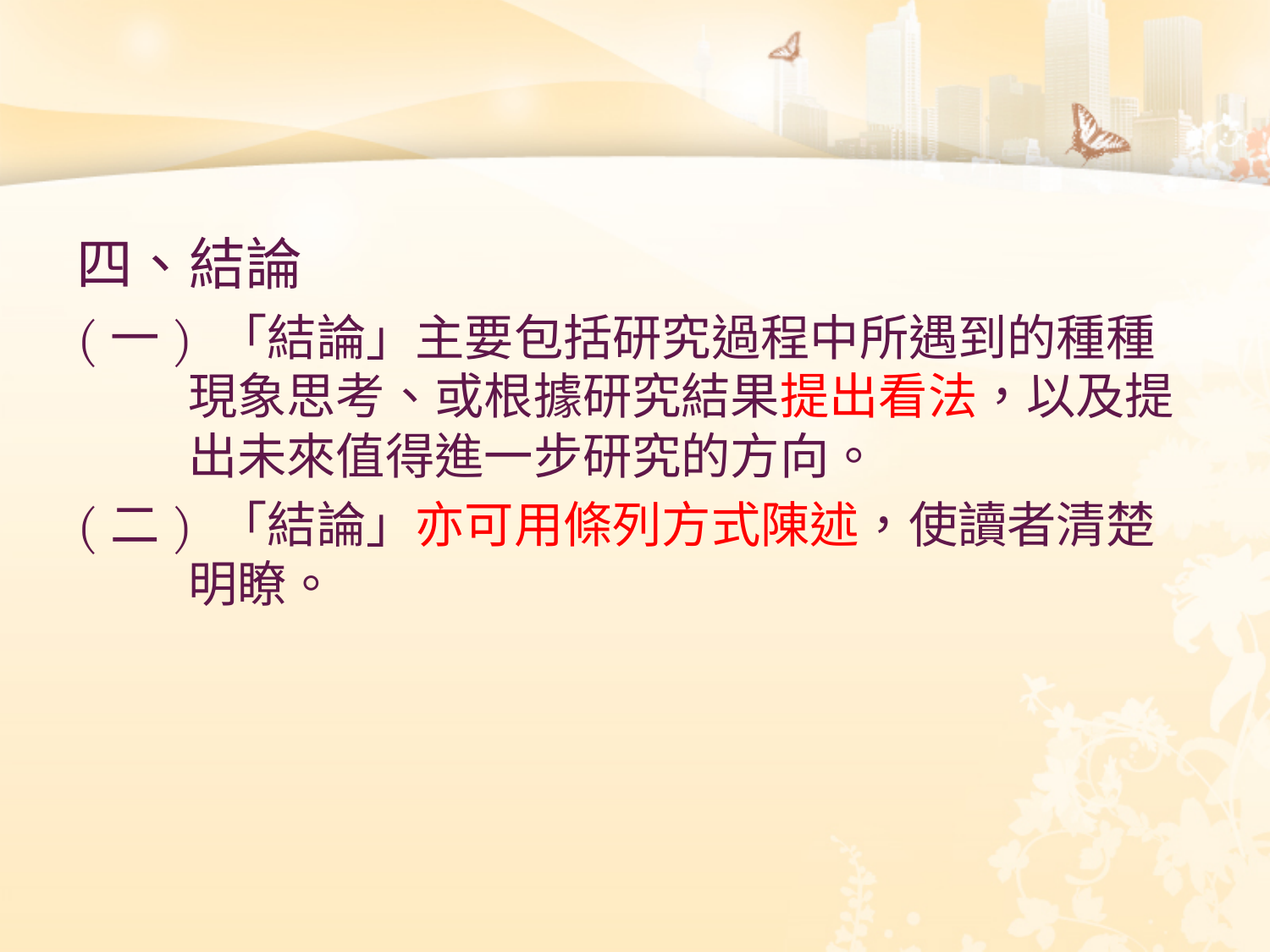

#
四、結論
(一) 「結論」主要包括研究過程中所遇到的種種現象思考、或根據研究結果提出看法，以及提出未來值得進一步研究的方向。
(二) 「結論」亦可用條列方式陳述，使讀者清楚明瞭。